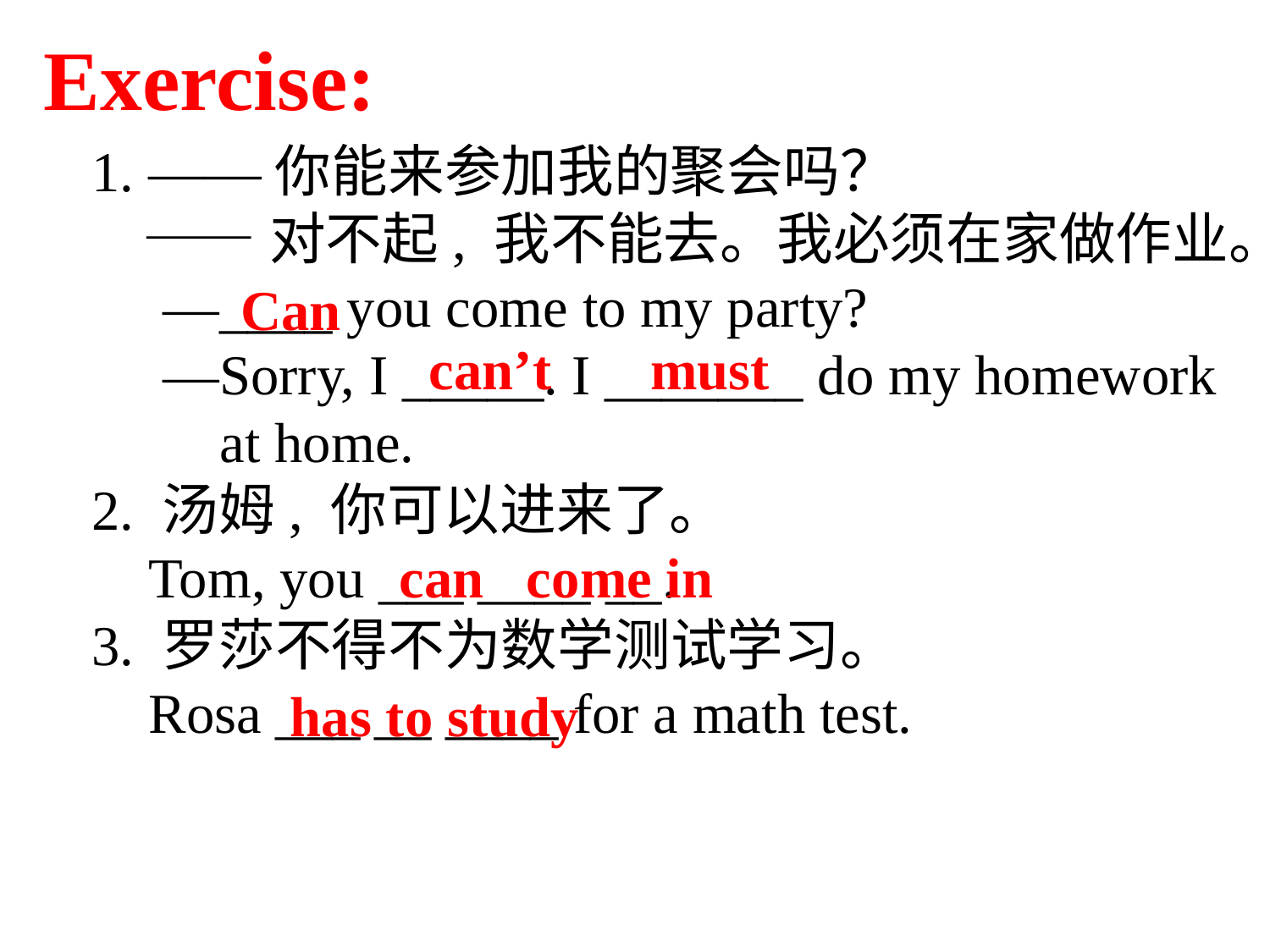

Exercise:
1. ——你能来参加我的聚会吗？
    ——对不起, 我不能去。我必须在家做作业。
     —____ you come to my party?
     —Sorry, I _____. I _______ do my homework
         at home.
2. 汤姆, 你可以进来了。
    Tom, you ___ ____ __.
3. 罗莎不得不为数学测试学习。
    Rosa ___ __ ____ for a math test.

Can
can’t       must
can   come in
has to study